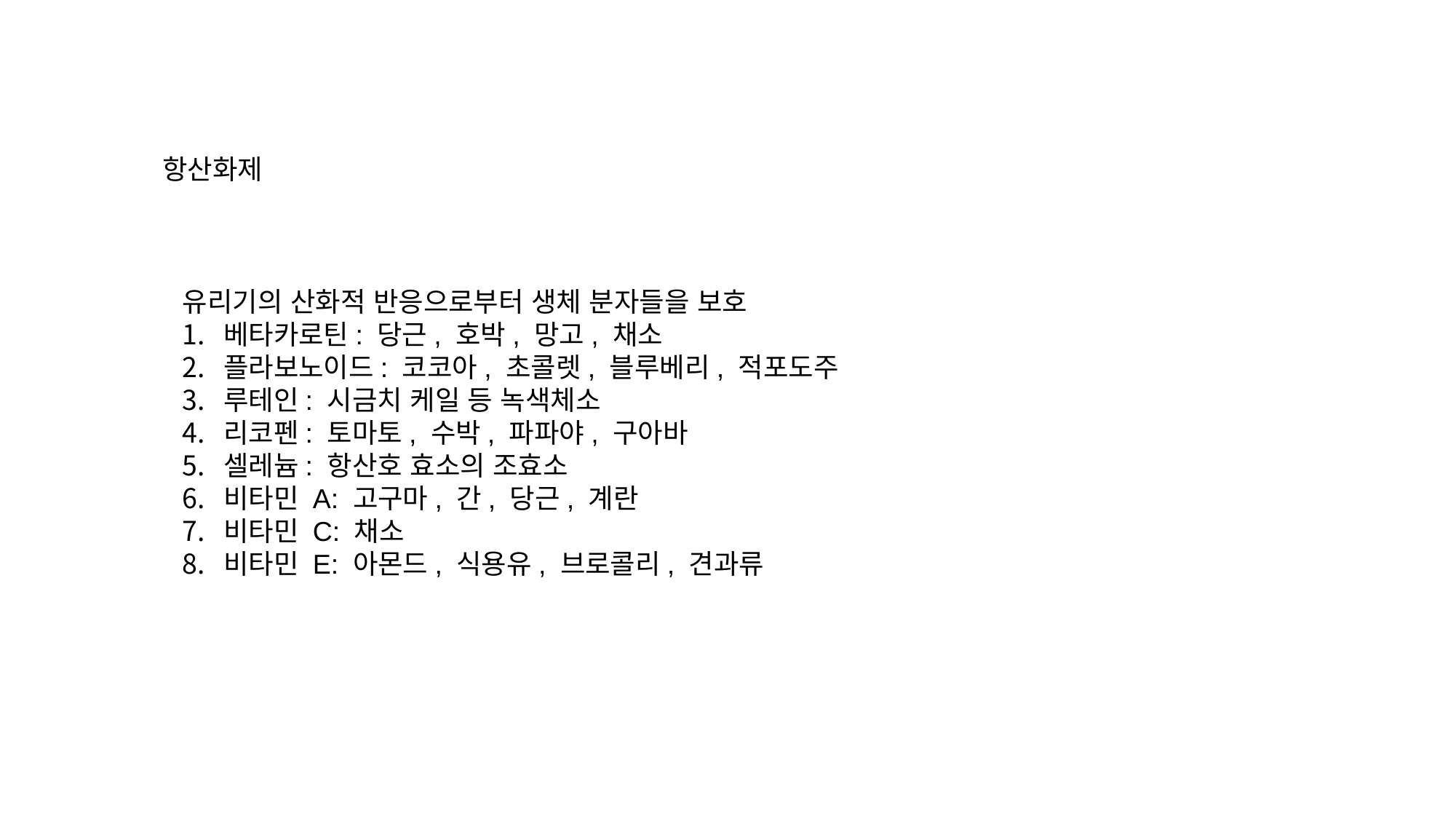

항산화제
유리기의 산화적 반응으로부터 생체 분자들을 보호
베타카로틴: 당근, 호박, 망고, 채소
플라보노이드: 코코아, 초콜렛, 블루베리, 적포도주
루테인: 시금치 케일 등 녹색체소
리코펜: 토마토, 수박, 파파야, 구아바
셀레늄: 항산호 효소의 조효소
비타민 A: 고구마, 간, 당근, 계란
비타민 C: 채소
비타민 E: 아몬드, 식용유, 브로콜리, 견과류